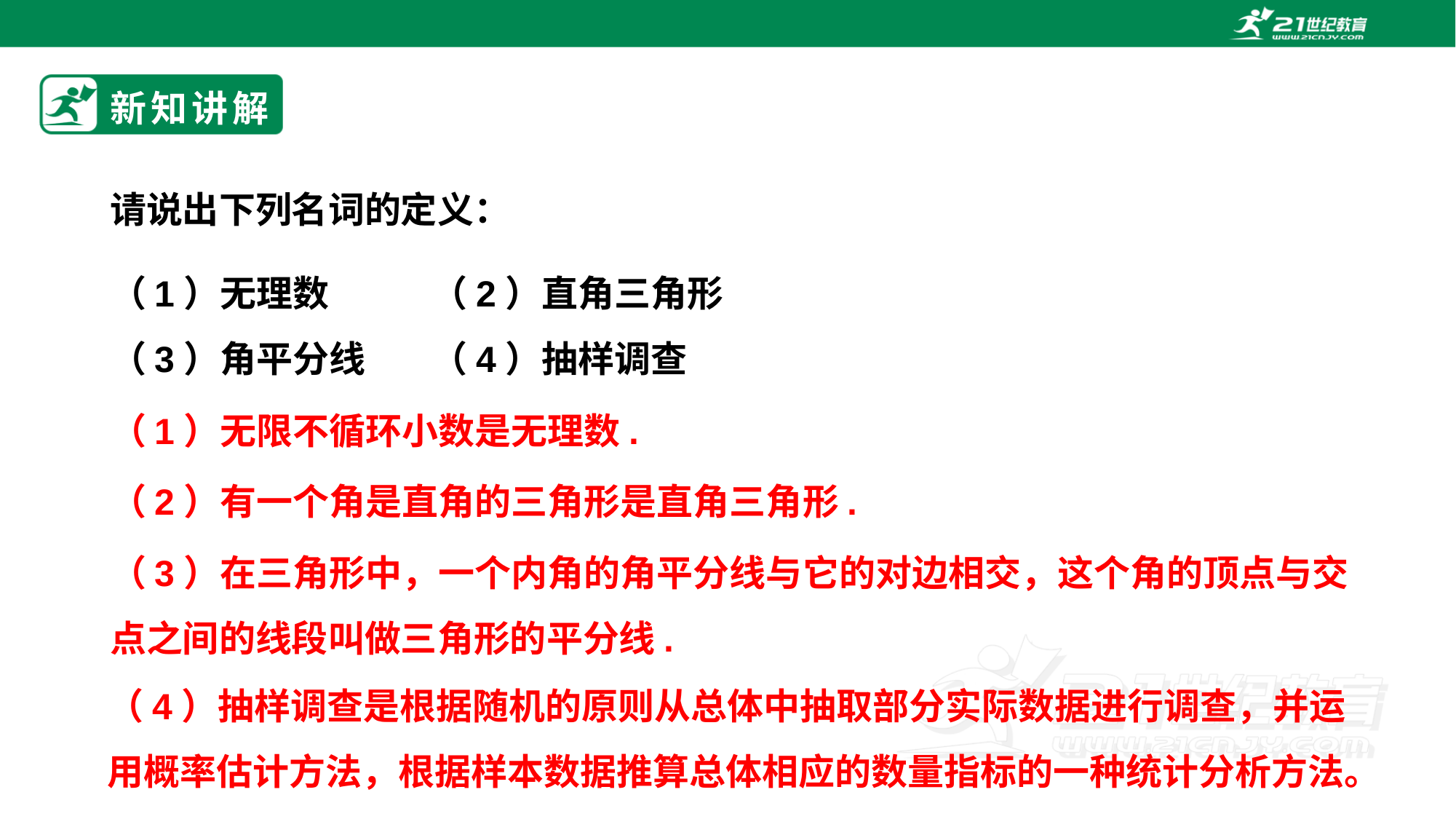

# 新知讲解
请说出下列名词的定义：
（1）无理数　        （2）直角三角形　
（3）角平分线        （4）抽样调查
（1）无限不循环小数是无理数.
（2）有一个角是直角的三角形是直角三角形.
（3）在三角形中，一个内角的角平分线与它的对边相交，这个角的顶点与交点之间的线段叫做三角形的平分线.
（4）抽样调查是根据随机的原则从总体中抽取部分实际数据进行调查，并运用概率估计方法，根据样本数据推算总体相应的数量指标的一种统计分析方法。